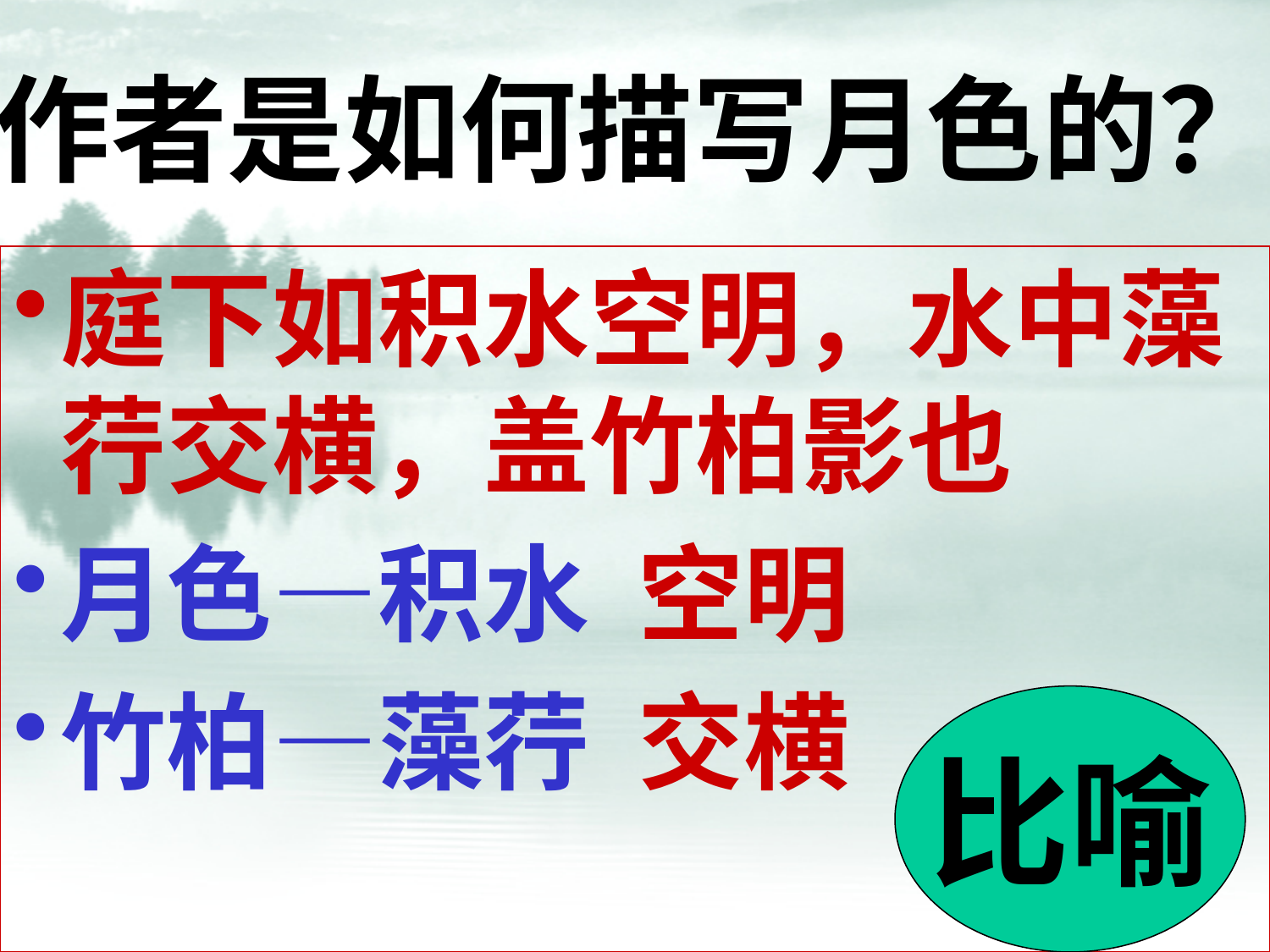

# 作者是如何描写月色的？
庭下如积水空明，水中藻荇交横，盖竹柏影也
月色—积水  空明
竹柏—藻荇  交横
比喻